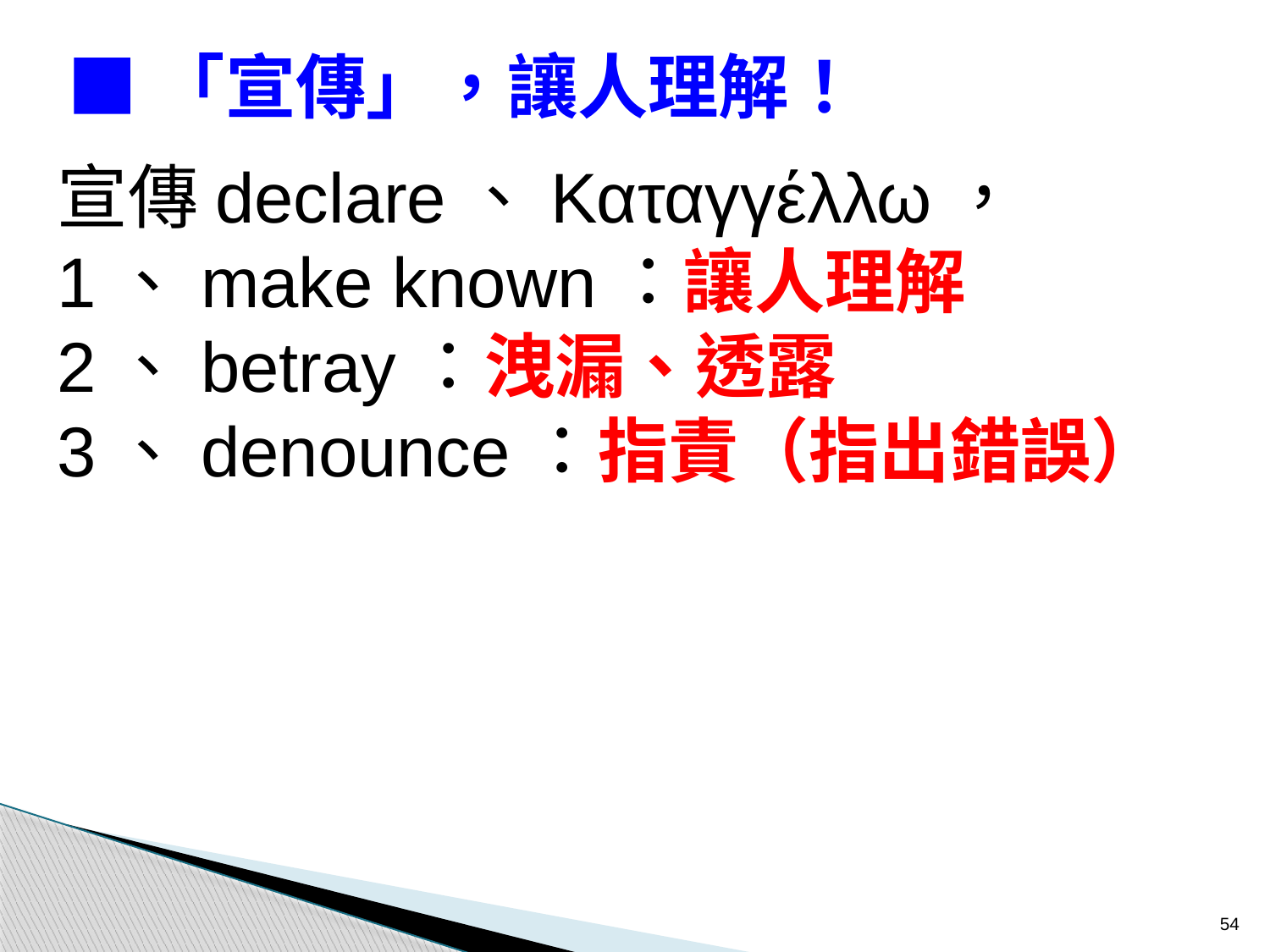

■「宣傳」，讓人理解！
宣傳declare、Καταγγέλλω，
1、make known：讓人理解
2、betray：洩漏、透露
3、denounce：指責（指出錯誤）
54